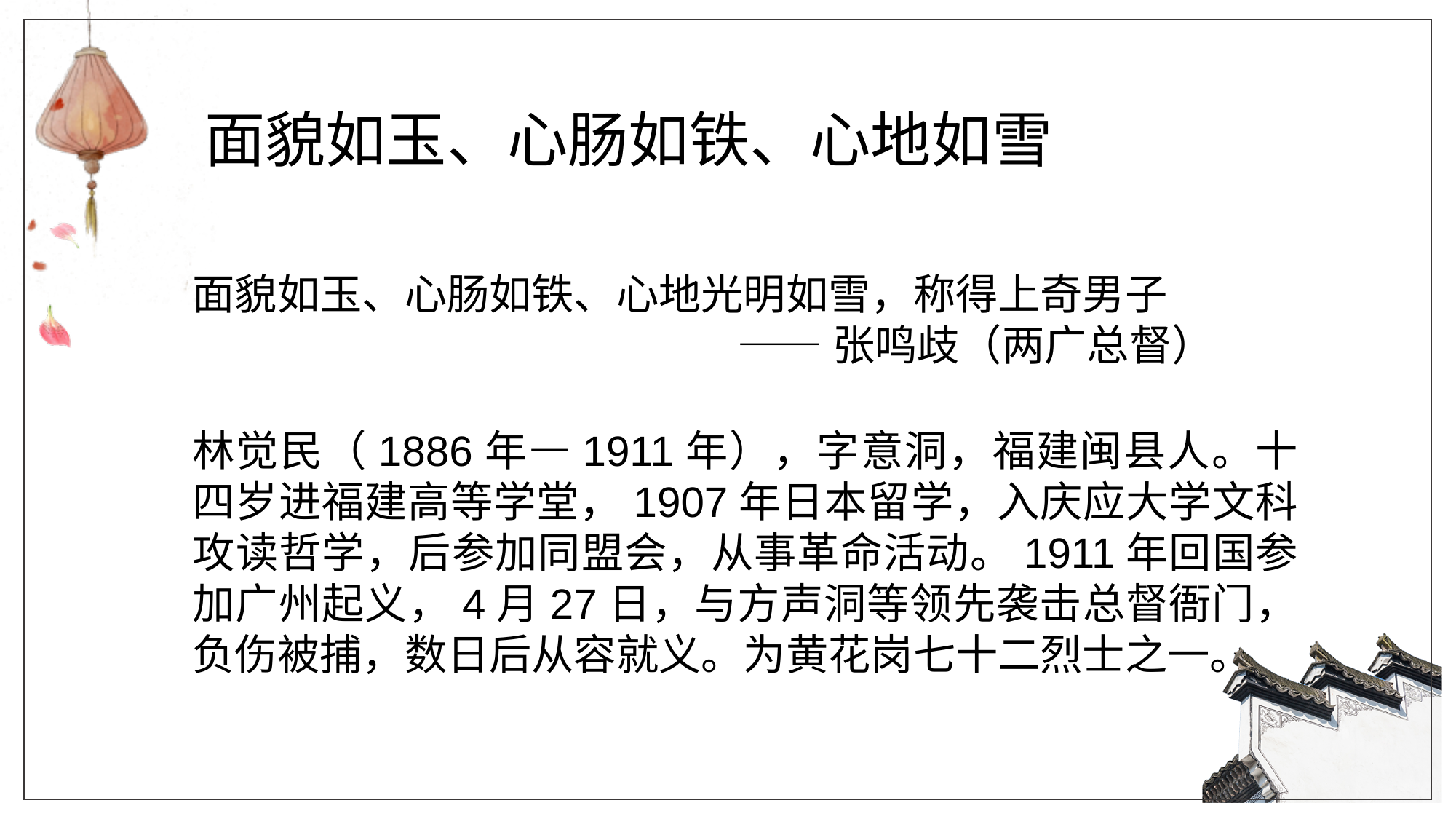

面貌如玉、心肠如铁、心地如雪

面貌如玉、心肠如铁、心地光明如雪，称得上奇男子
——张鸣歧（两广总督）
林觉民（1886年—1911年），字意洞，福建闽县人。十四岁进福建高等学堂，1907年日本留学，入庆应大学文科攻读哲学，后参加同盟会，从事革命活动。1911年回国参加广州起义，4月27日，与方声洞等领先袭击总督衙门，负伤被捕，数日后从容就义。为黄花岗七十二烈士之一。